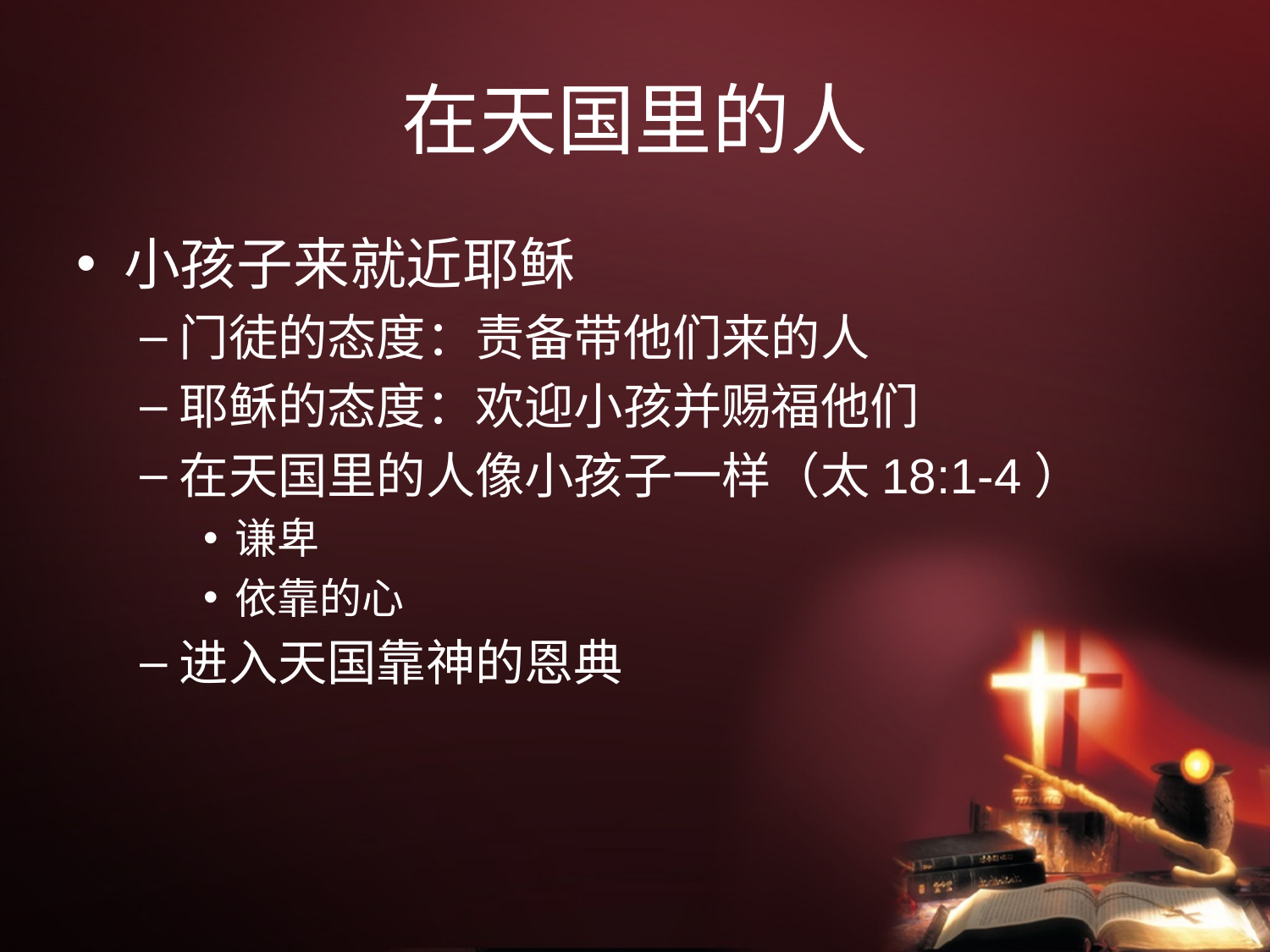

# 在天国里的人
小孩子来就近耶稣
门徒的态度：责备带他们来的人
耶稣的态度：欢迎小孩并赐福他们
在天国里的人像小孩子一样（太18:1-4）
谦卑
依靠的心
进入天国靠神的恩典